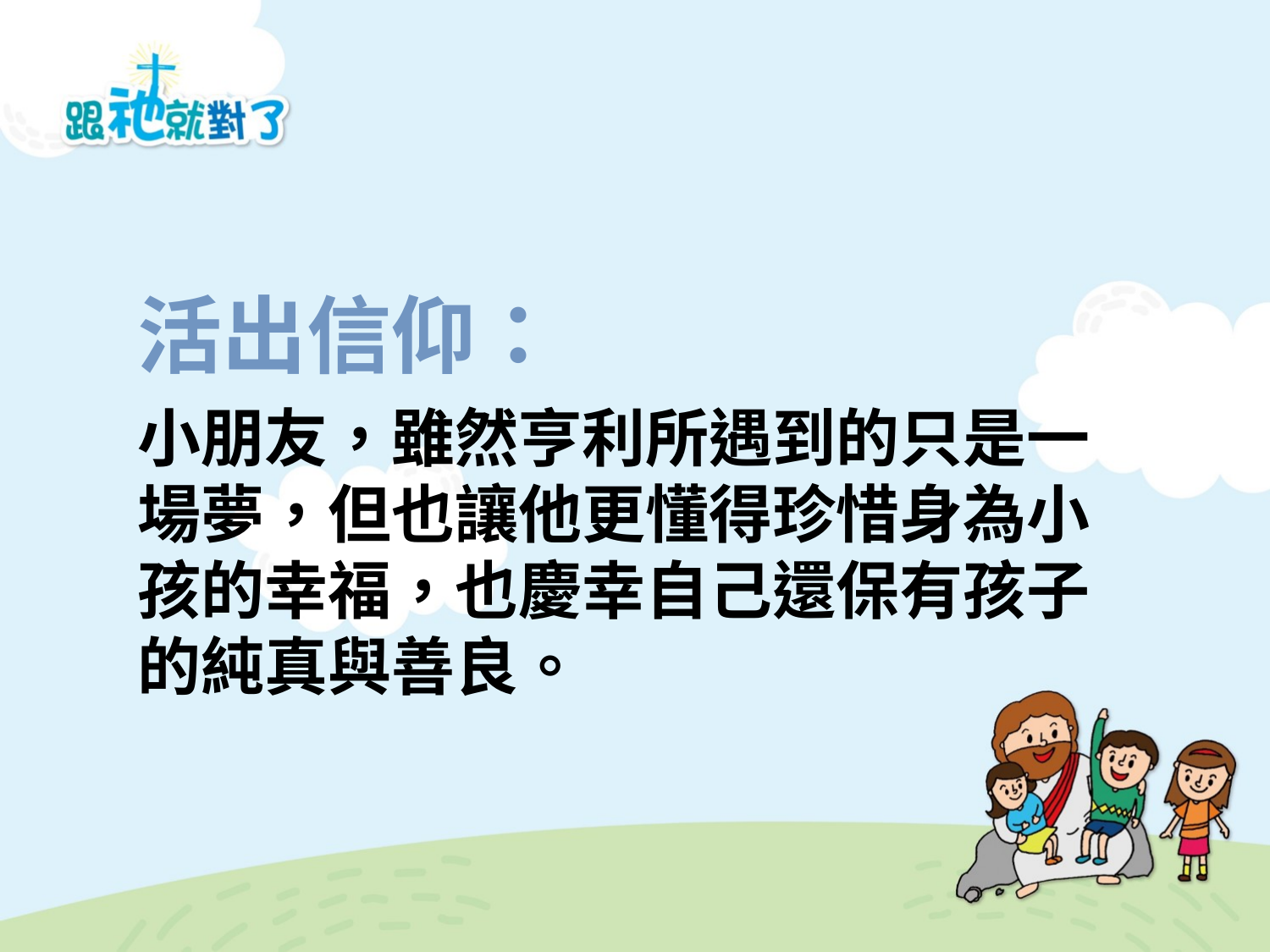

活出信仰：
小朋友，雖然亨利所遇到的只是一場夢，但也讓他更懂得珍惜身為小孩的幸福，也慶幸自己還保有孩子的純真與善良。